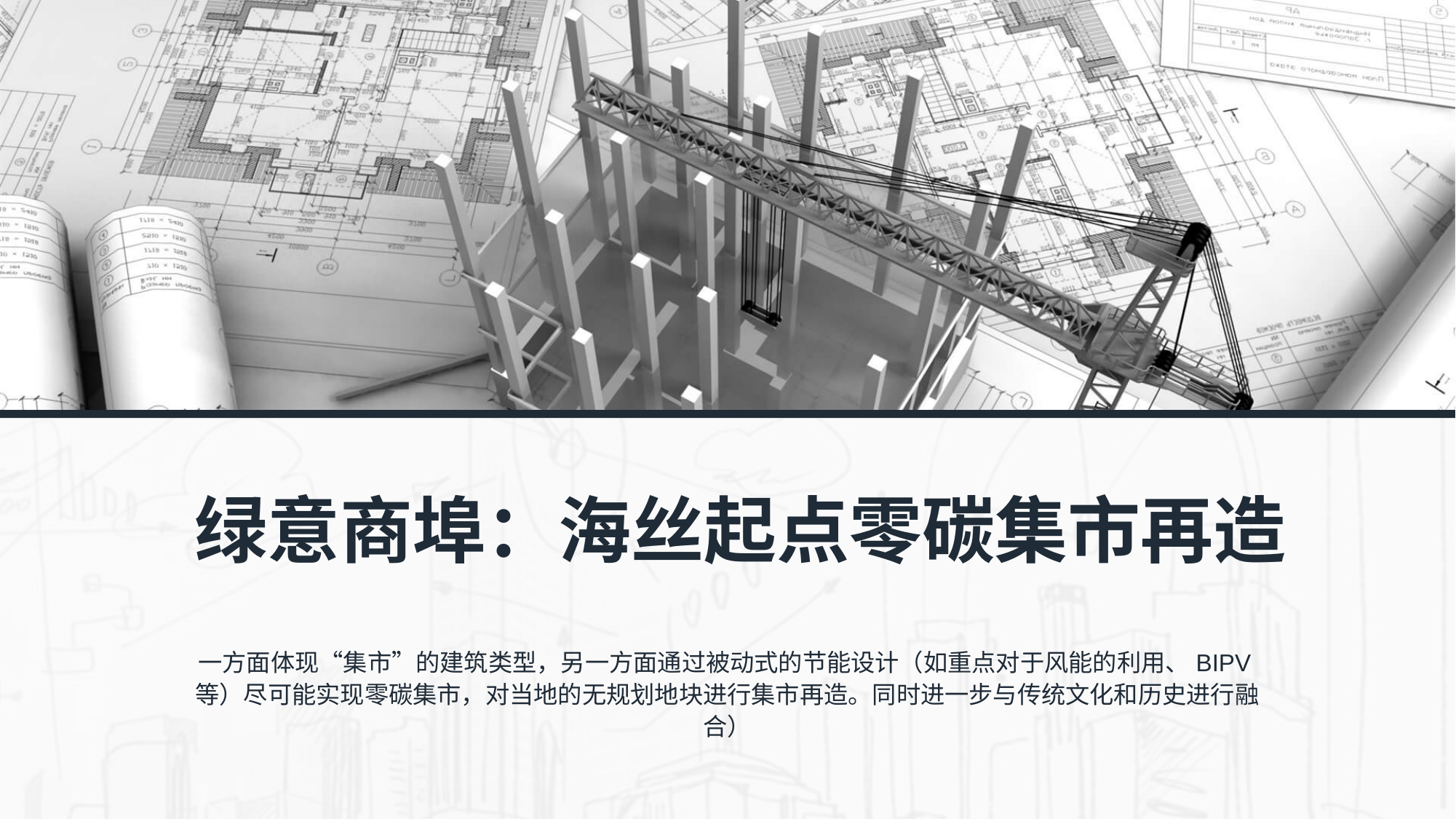

绿意商埠：海丝起点零碳集市再造
一方面体现“集市”的建筑类型，另一方面通过被动式的节能设计（如重点对于风能的利用、BIPV等）尽可能实现零碳集市，对当地的无规划地块进行集市再造。同时进一步与传统文化和历史进行融合）